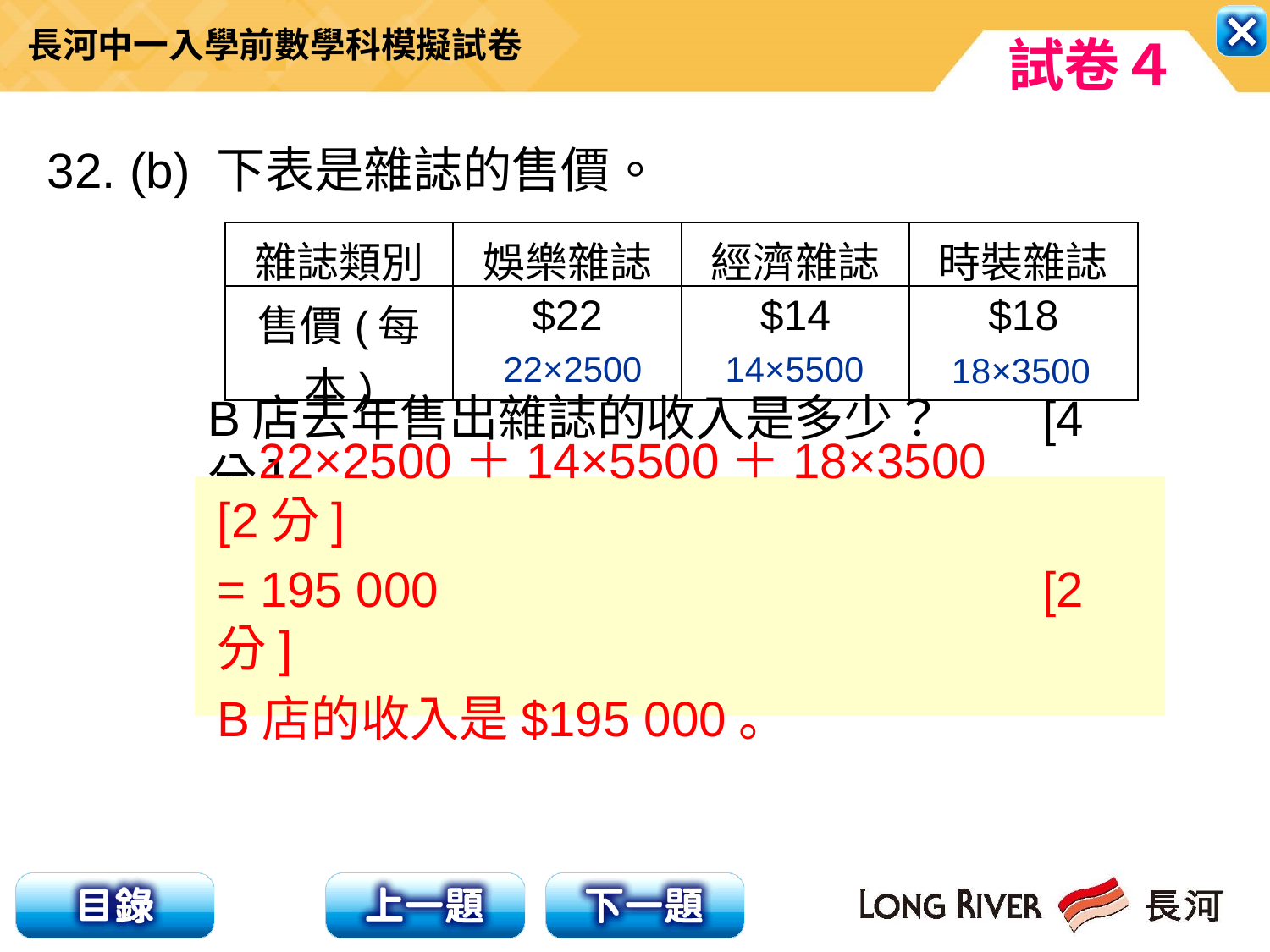

32. (b) 下表是雜誌的售價。
| 雜誌類別 | 娛樂雜誌 | 經濟雜誌 | 時裝雜誌 |
| --- | --- | --- | --- |
| 售價(每本) | $22 | $14 | $18 |
22×2500
14×5500
18×3500
B店去年售出雜誌的收入是多少？        [4分]

   22×2500＋14×5500＋18×3500         [2分]
= 195 000                                            [2分]
B店的收入是$195 000。